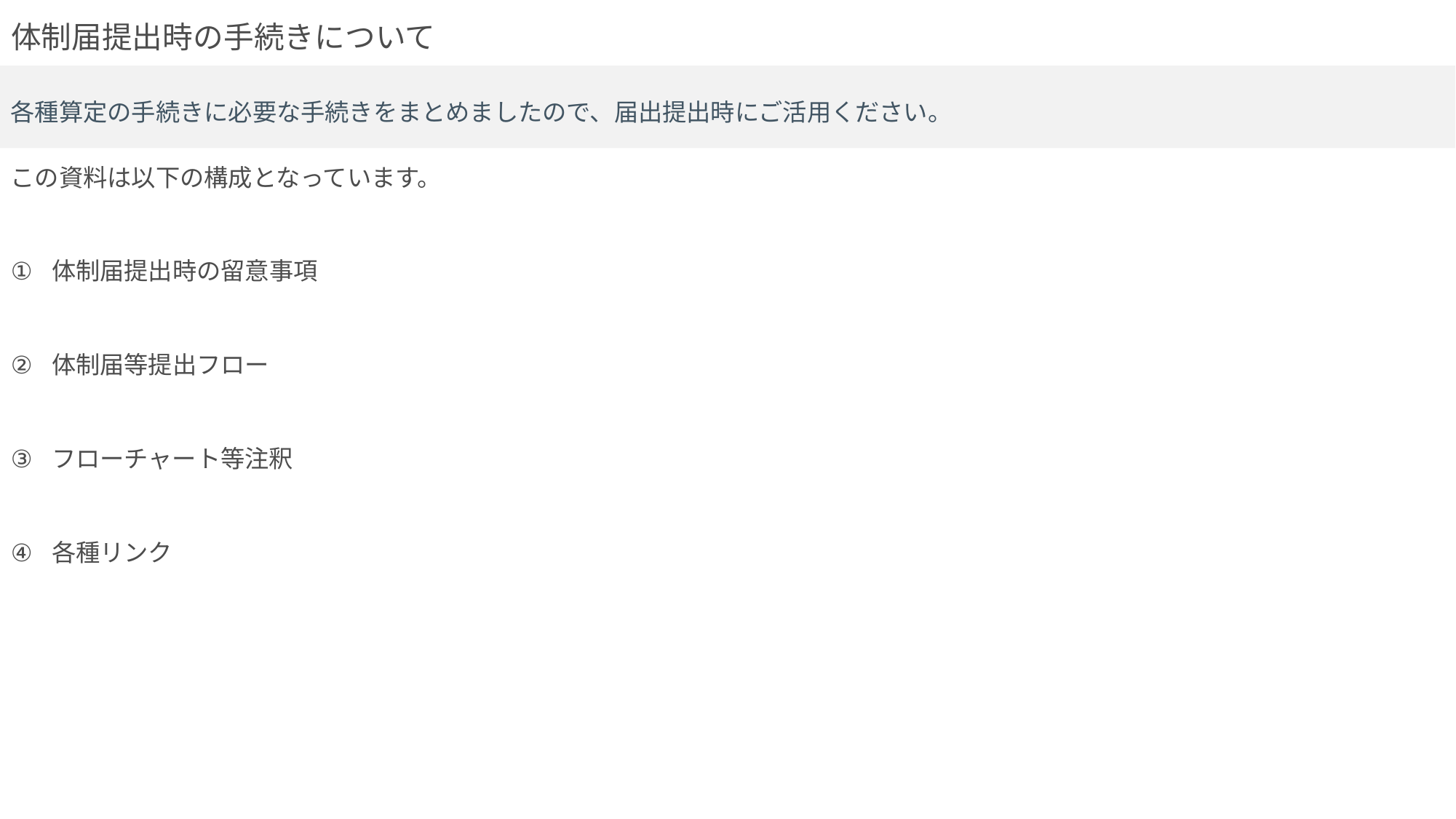

# 体制届提出時の手続きについて
各種算定の手続きに必要な手続きをまとめましたので、届出提出時にご活用ください。
この資料は以下の構成となっています。

体制届提出時の留意事項

体制届等提出フロー

フローチャート等注釈

各種リンク